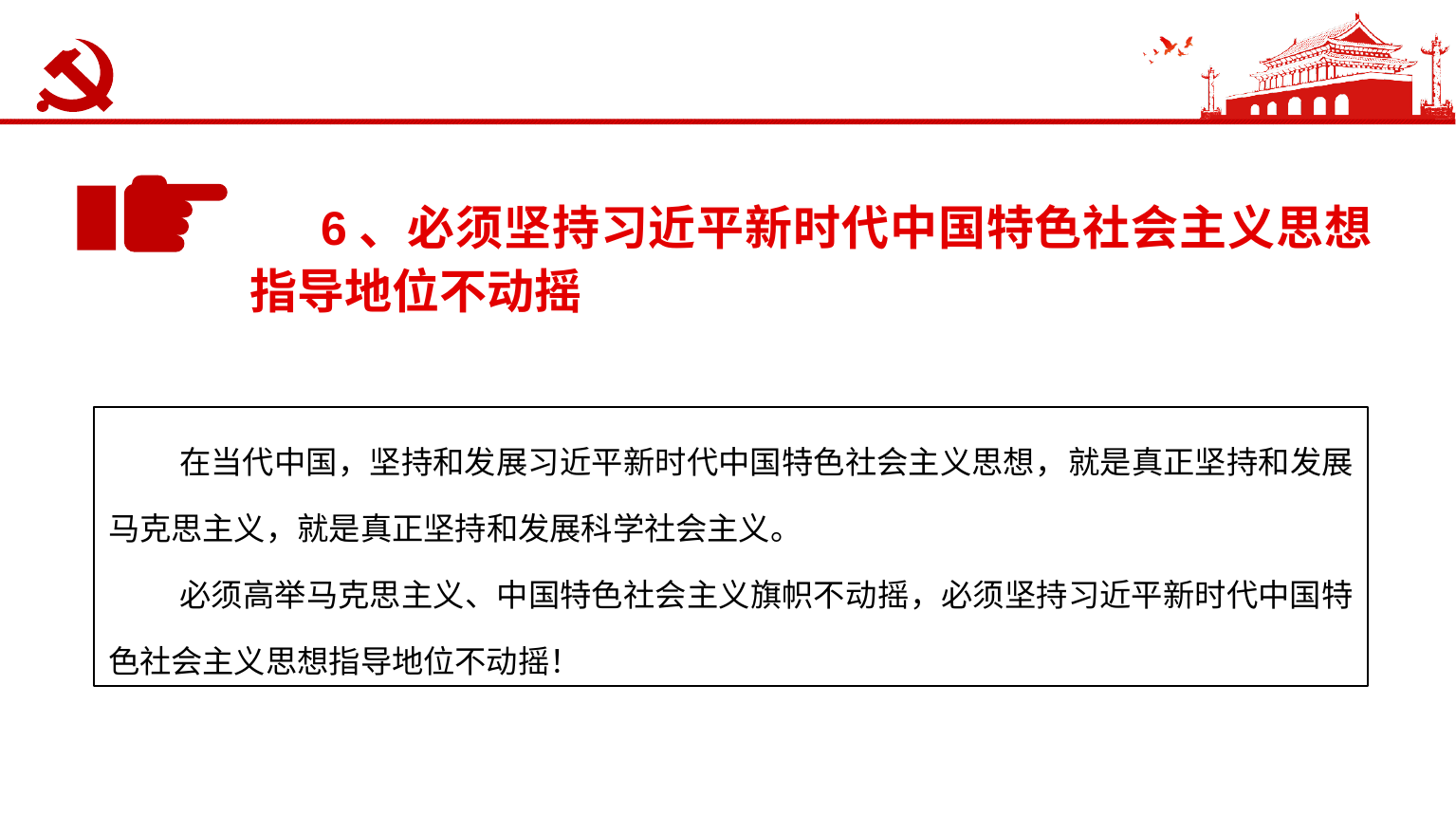

新提法

6、必须坚持习近平新时代中国特色社会主义思想指导地位不动摇

在当代中国，坚持和发展习近平新时代中国特色社会主义思想，就是真正坚持和发展马克思主义，就是真正坚持和发展科学社会主义。
必须高举马克思主义、中国特色社会主义旗帜不动摇，必须坚持习近平新时代中国特色社会主义思想指导地位不动摇！